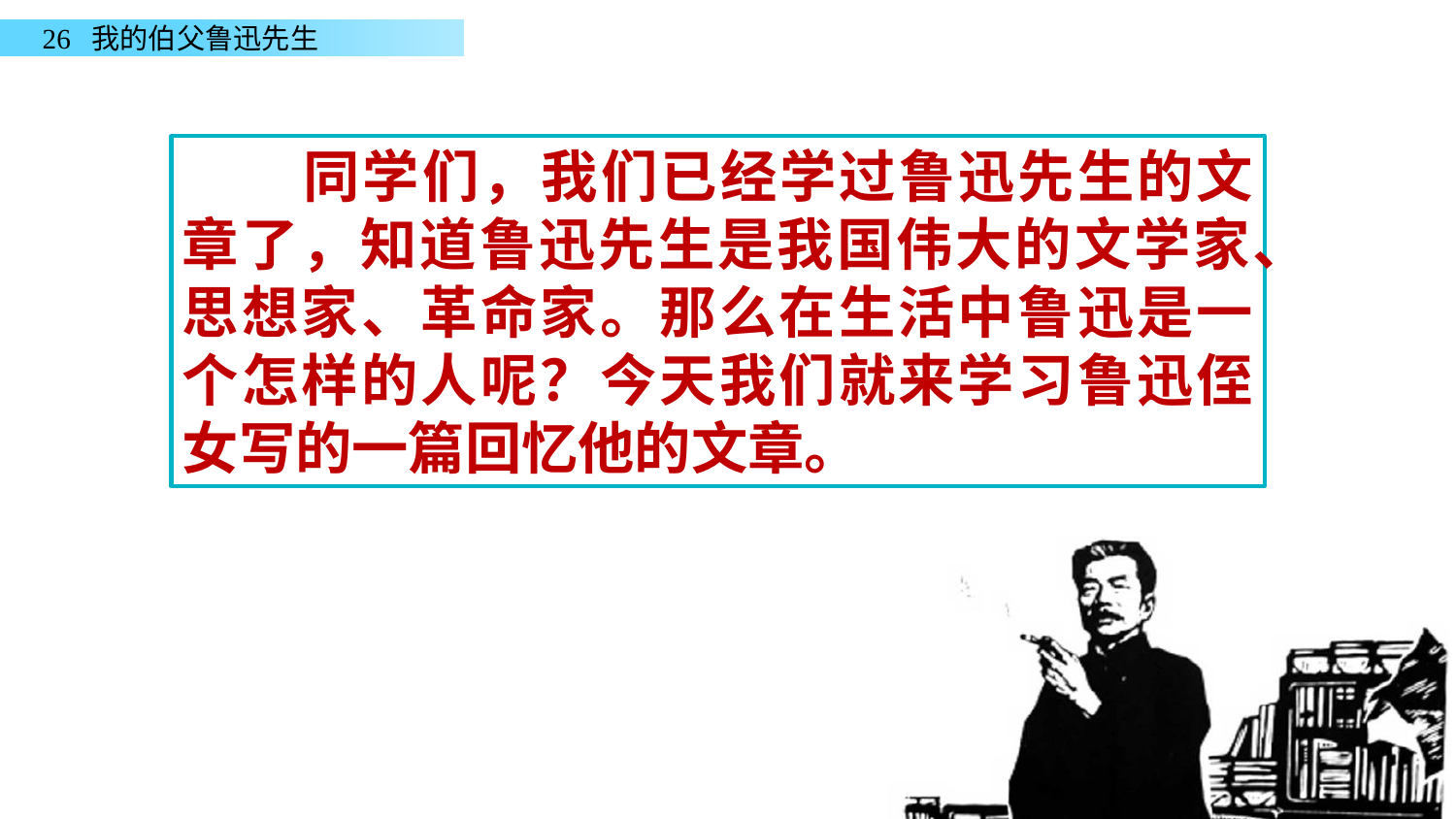

同学们，我们已经学过鲁迅先生的文章了，知道鲁迅先生是我国伟大的文学家、思想家、革命家。那么在生活中鲁迅是一个怎样的人呢？今天我们就来学习鲁迅侄女写的一篇回忆他的文章。